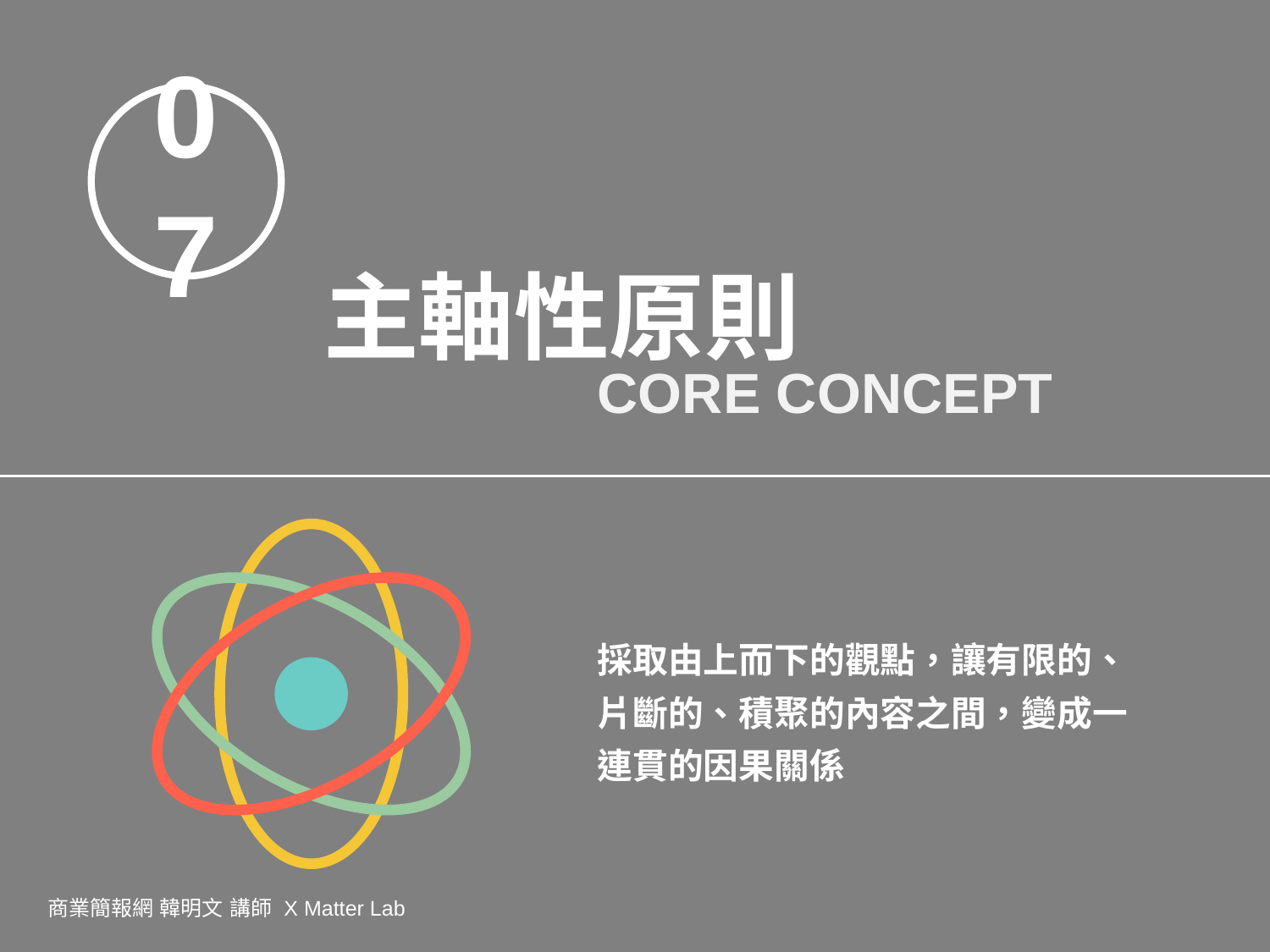

07
主軸性原則
CORE CONCEPT

採取由上而下的觀點，讓有限的、片斷的、積聚的內容之間，變成一連貫的因果關係

商業簡報網 韓明文 講師 X Matter Lab